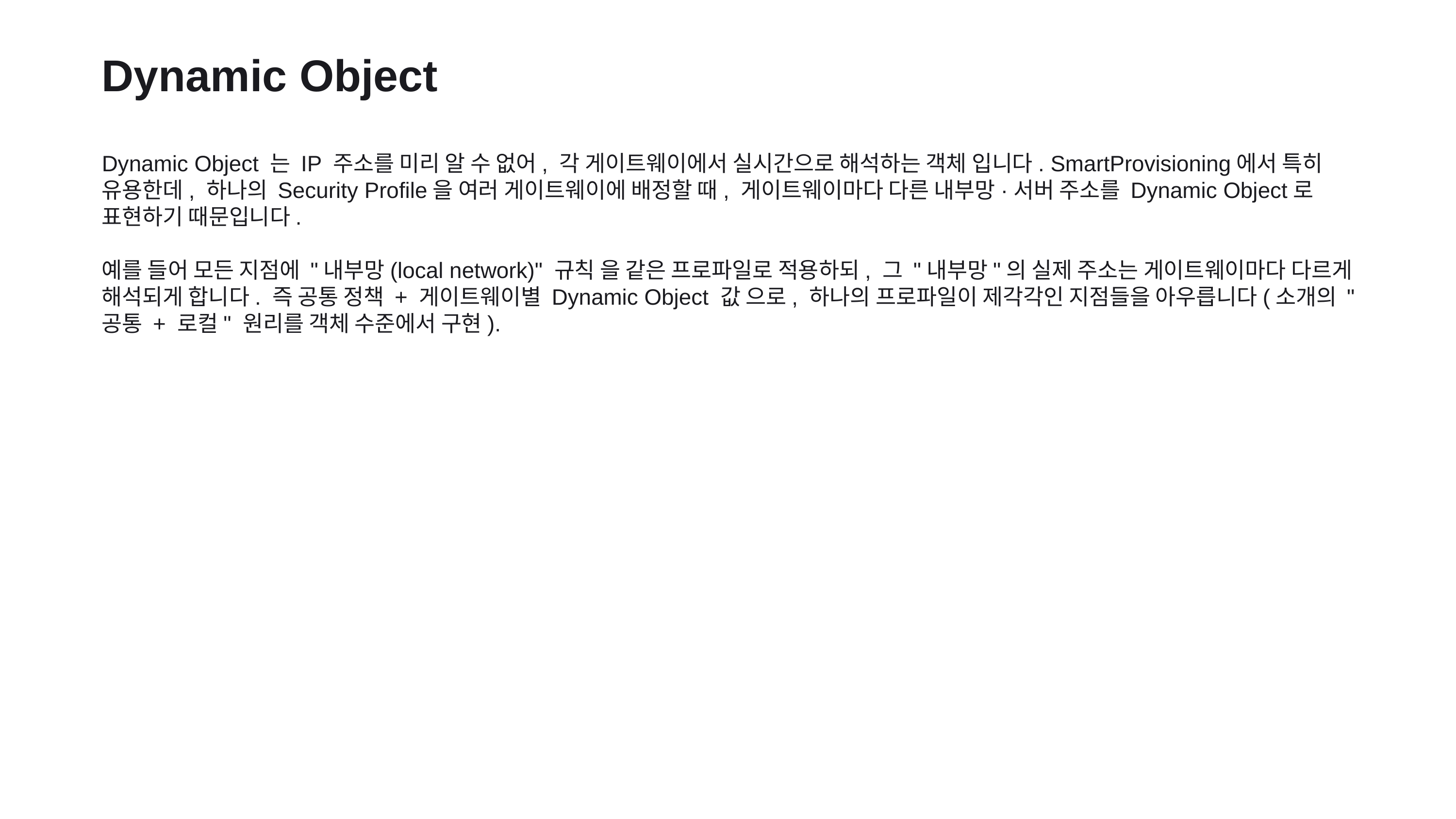

Dynamic Object
Dynamic Object 는 IP 주소를 미리 알 수 없어, 각 게이트웨이에서 실시간으로 해석하는 객체 입니다. SmartProvisioning에서 특히 유용한데, 하나의 Security Profile을 여러 게이트웨이에 배정할 때, 게이트웨이마다 다른 내부망·서버 주소를 Dynamic Object로 표현하기 때문입니다.

예를 들어 모든 지점에 "내부망(local network)" 규칙 을 같은 프로파일로 적용하되, 그 "내부망"의 실제 주소는 게이트웨이마다 다르게 해석되게 합니다. 즉 공통 정책 + 게이트웨이별 Dynamic Object 값 으로, 하나의 프로파일이 제각각인 지점들을 아우릅니다(소개의 "공통 + 로컬" 원리를 객체 수준에서 구현).